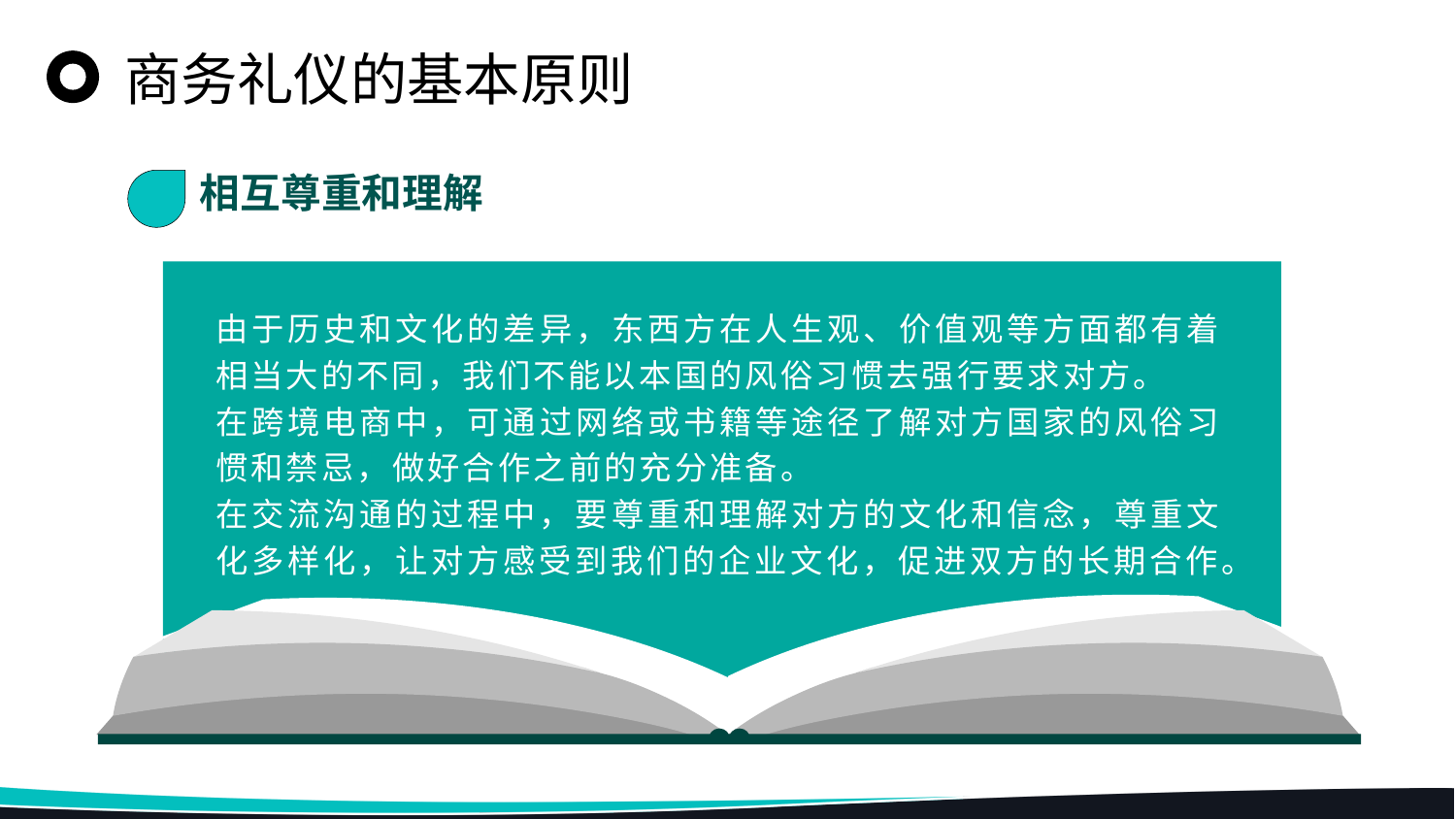

商务礼仪的基本原则
相互尊重和理解

由于历史和文化的差异，东西方在人生观、价值观等方面都有着相当大的不同，我们不能以本国的风俗习惯去强行要求对方。
在跨境电商中，可通过网络或书籍等途径了解对方国家的风俗习惯和禁忌，做好合作之前的充分准备。
在交流沟通的过程中，要尊重和理解对方的文化和信念，尊重文化多样化，让对方感受到我们的企业文化，促进双方的长期合作。